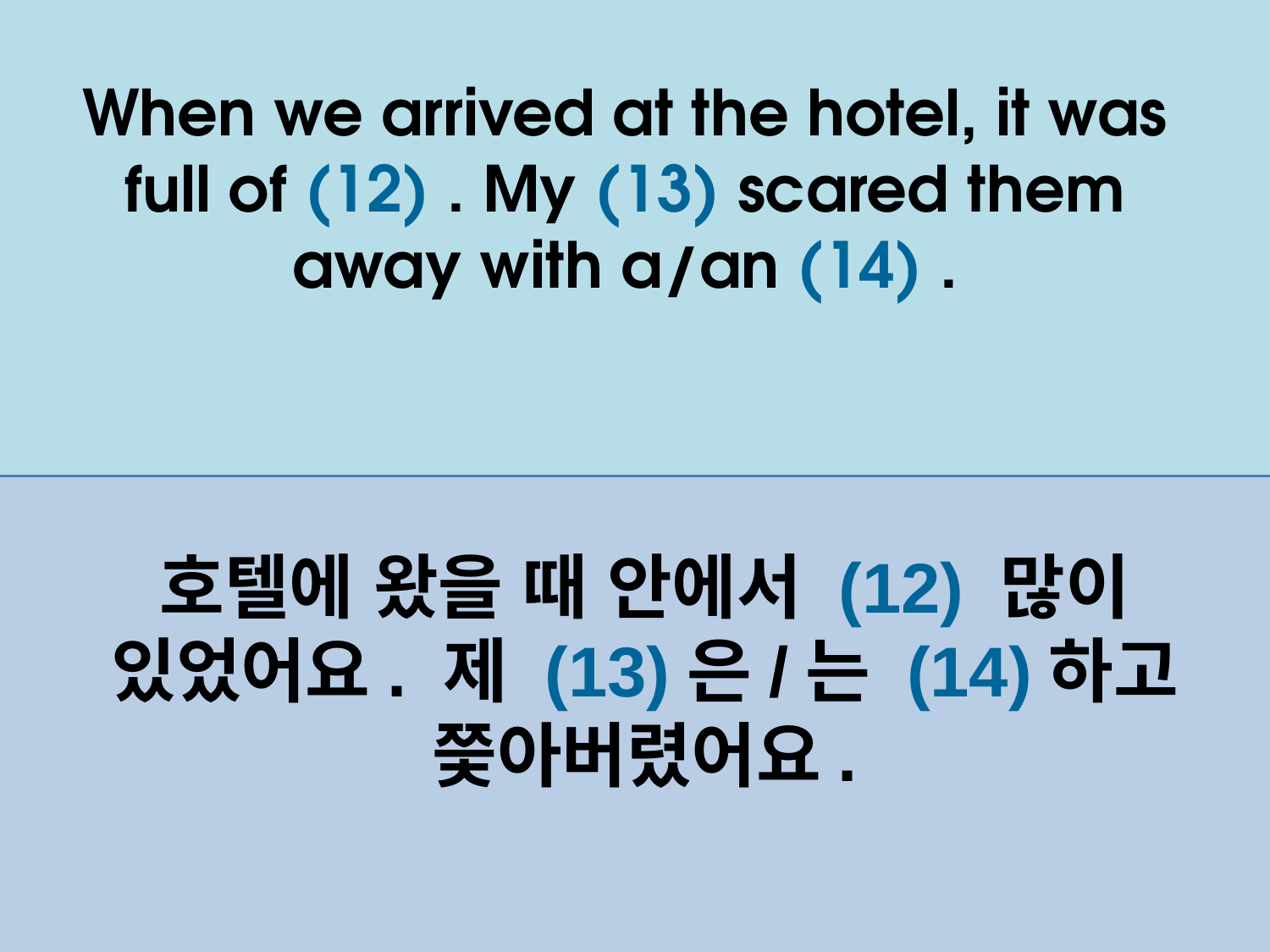

When we arrived at the hotel, it was full of (12) . My (13) scared them away with a/an (14) .

호텔에 왔을 때 안에서 (12) 많이 있었어요. 제 (13)은/는 (14)하고 쯫아버렸어요.